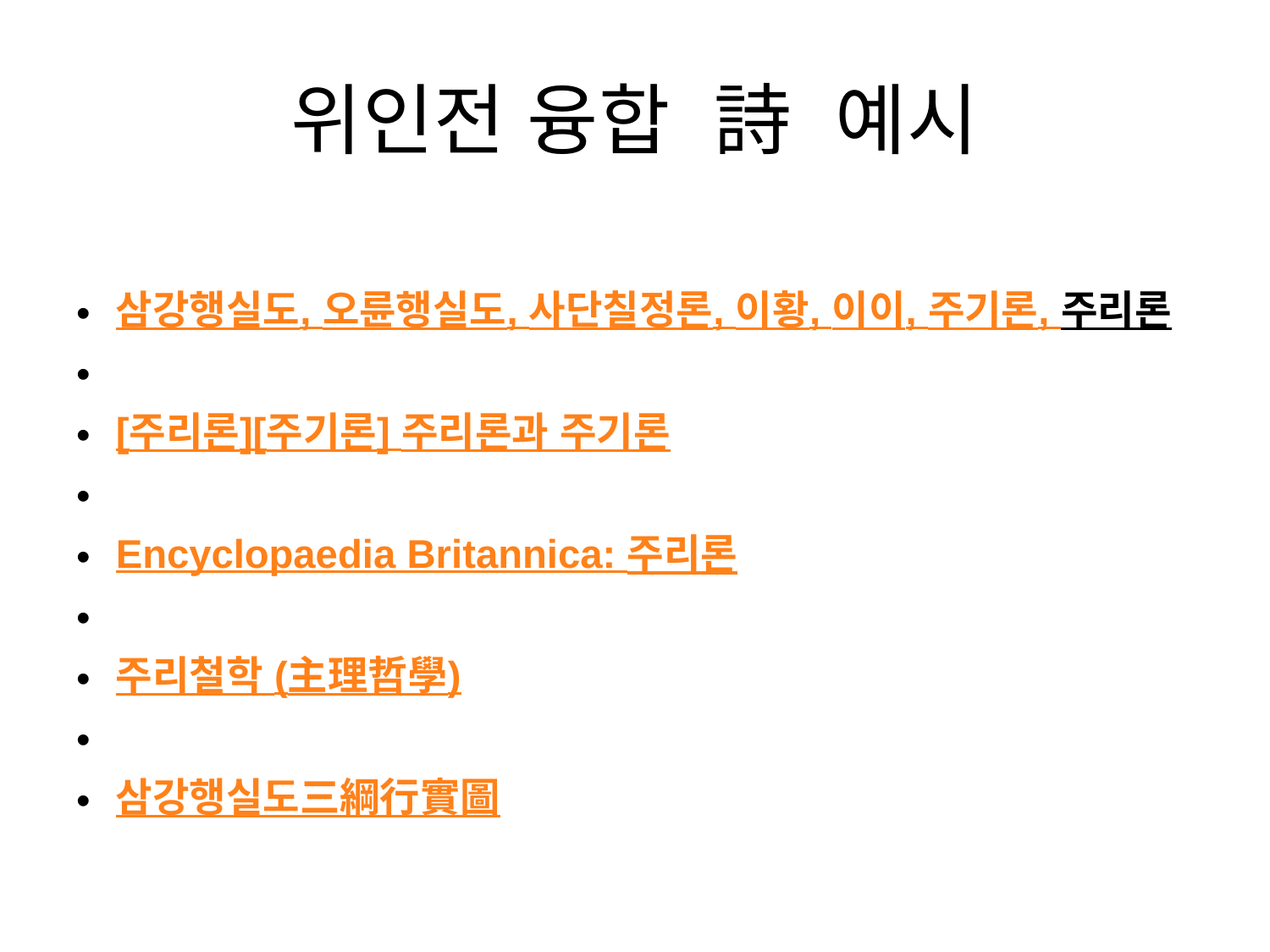

# 위인전 융합  詩  예시

삼강행실도, 오륜행실도, 사단칠정론, 이황, 이이, 주기론, 주리론

[주리론][주기론] 주리론과 주기론

Encyclopaedia Britannica: 주리론

주리철학 (主理哲學)

삼강행실도三綱行實圖